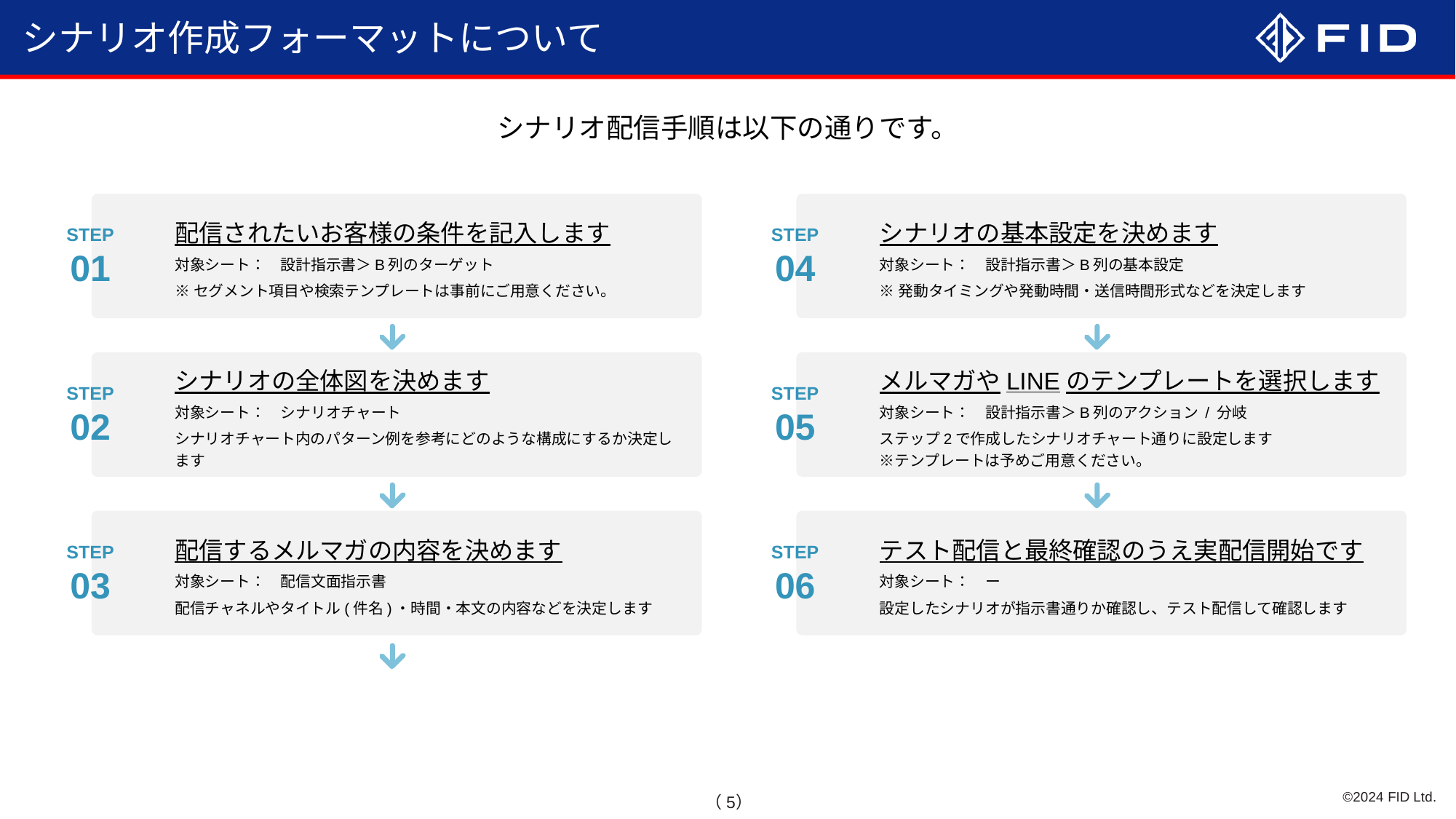

シナリオ作成フォーマットについて
シナリオ配信手順は以下の通りです。
配信されたいお客様の条件を記入します
対象シート：　設計指示書＞B列のターゲット
※セグメント項目や検索テンプレートは事前にご用意ください。
シナリオの基本設定を決めます
対象シート：　設計指示書＞B列の基本設定
※発動タイミングや発動時間・送信時間形式などを決定します
STEP
01
STEP
04

シナリオの全体図を決めます
対象シート：　シナリオチャート
シナリオチャート内のパターン例を参考にどのような構成にするか決定します
メルマガやLINEのテンプレートを選択します
対象シート：　設計指示書＞B列のアクション / 分岐
ステップ2で作成したシナリオチャート通りに設定します
※テンプレートは予めご用意ください。
STEP
02
STEP
05

配信するメルマガの内容を決めます
対象シート：　配信文面指示書
配信チャネルやタイトル(件名)・時間・本文の内容などを決定します
テスト配信と最終確認のうえ実配信開始です
対象シート：　ー
設定したシナリオが指示書通りか確認し、テスト配信して確認します
STEP
03
STEP
06